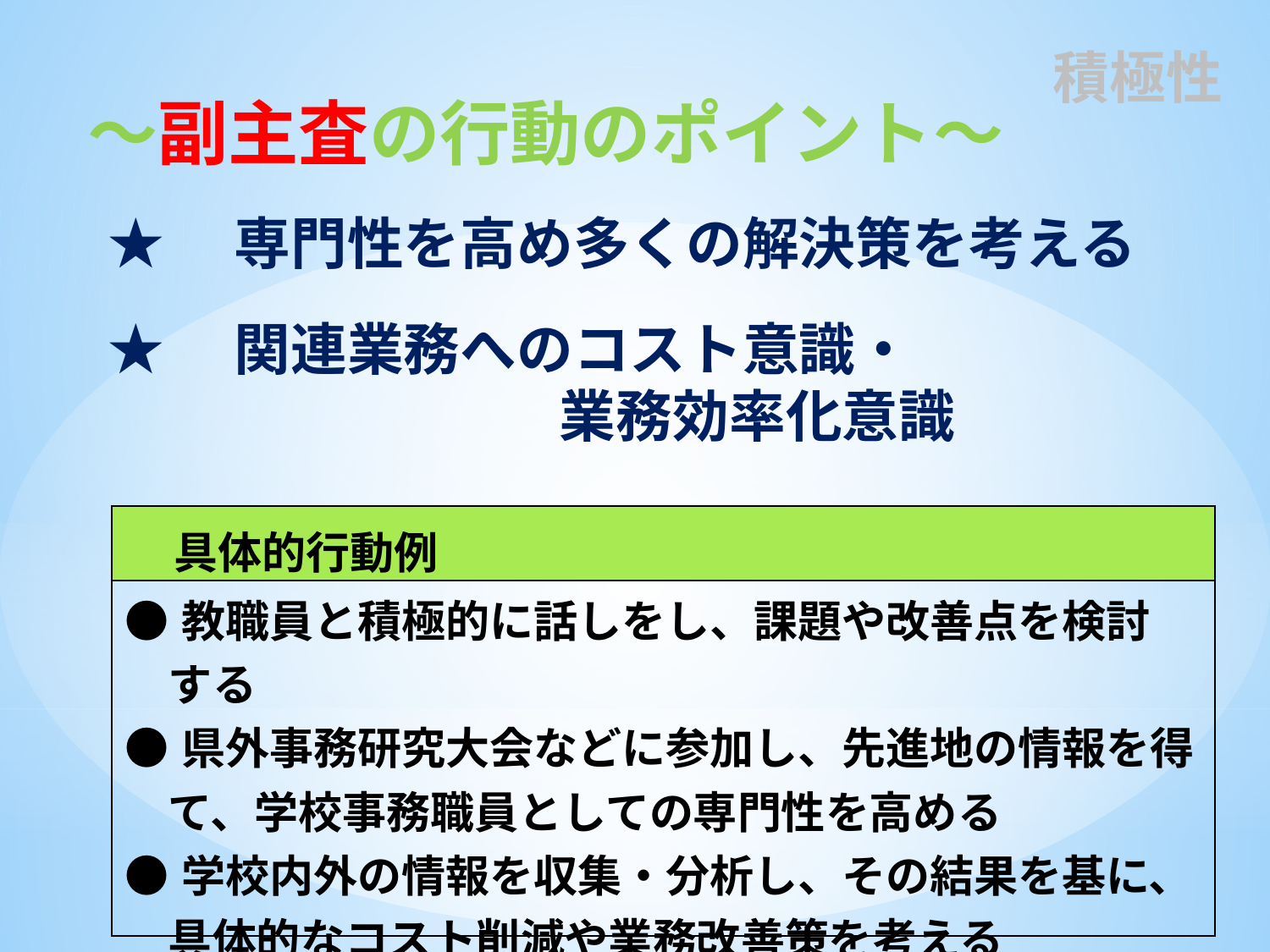

# 積極性
～副主査の行動のポイント～
★　専門性を高め多くの解決策を考える
★　関連業務へのコスト意識・
　　　　　　　　業務効率化意識
| 具体的行動例 |
| --- |
| ●教職員と積極的に話しをし、課題や改善点を検討 　する ●県外事務研究大会などに参加し、先進地の情報を得 　て、学校事務職員としての専門性を高める ●学校内外の情報を収集・分析し、その結果を基に、 　具体的なコスト削減や業務改善策を考える |